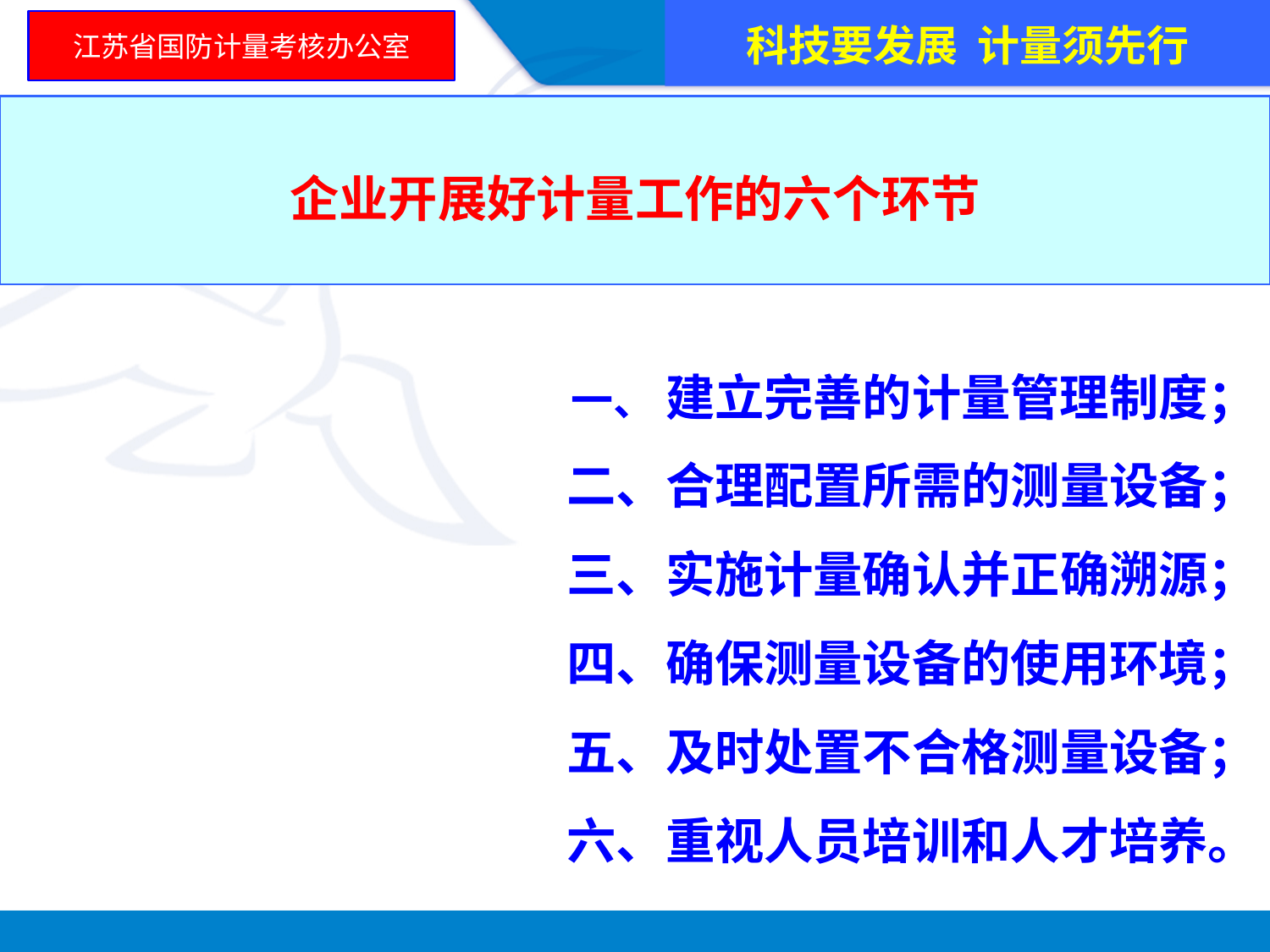

科技要发展  计量须先行
江苏省国防计量考核办公室
企业开展好计量工作的六个环节

                              一、 建立完善的计量管理制度；
                          二、合理配置所需的测量设备；
                          三、实施计量确认并正确溯源；
                          四、确保测量设备的使用环境；
                          五、及时处置不合格测量设备；
                          六、重视人员培训和人才培养。